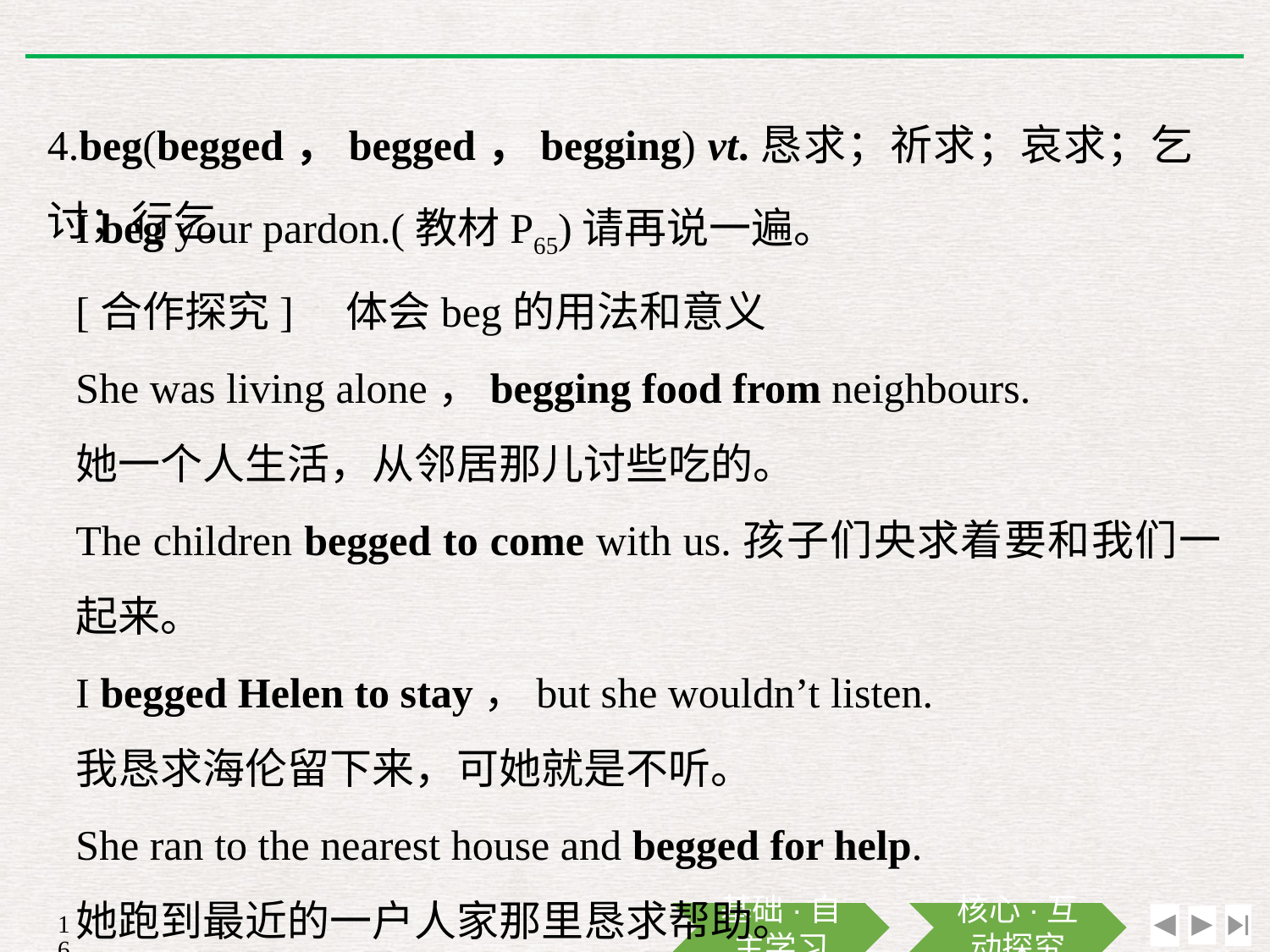

4.beg(begged，begged，begging) vt.恳求；祈求；哀求；乞讨；行乞
I beg your pardon.(教材P65)请再说一遍。
[合作探究]　体会beg的用法和意义
She was living alone，begging food from neighbours.
她一个人生活，从邻居那儿讨些吃的。
The children begged to come with us.孩子们央求着要和我们一起来。
I begged Helen to stay，but she wouldn’t listen.
我恳求海伦留下来，可她就是不听。
She ran to the nearest house and begged for help.
她跑到最近的一户人家那里恳求帮助。